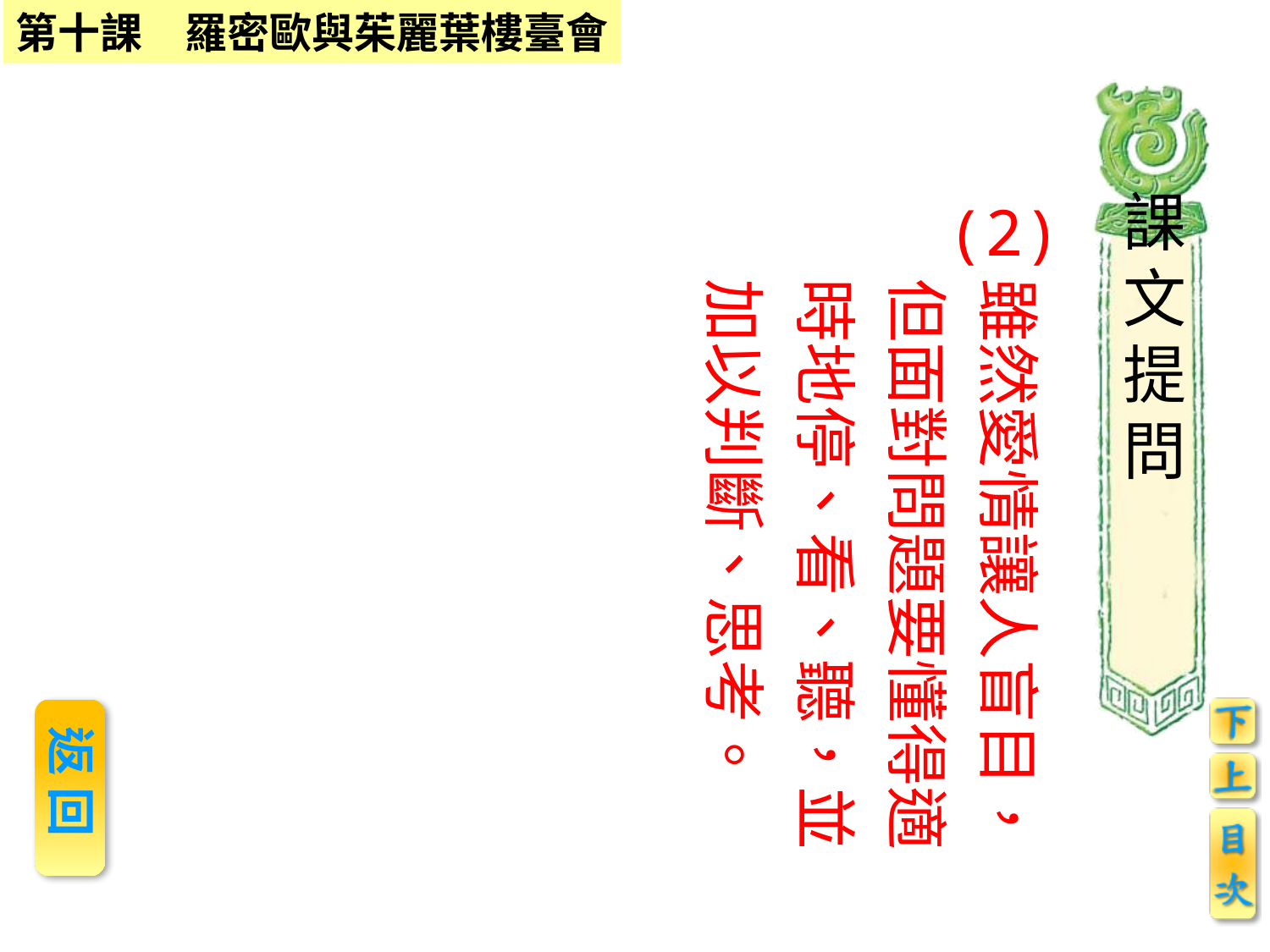

雖然愛情讓人盲目，
　　　但面對問題要懂得適
　　　時地停、看、聽，並
　　　加以判斷、思考。
課文提問
(2)
 返 回